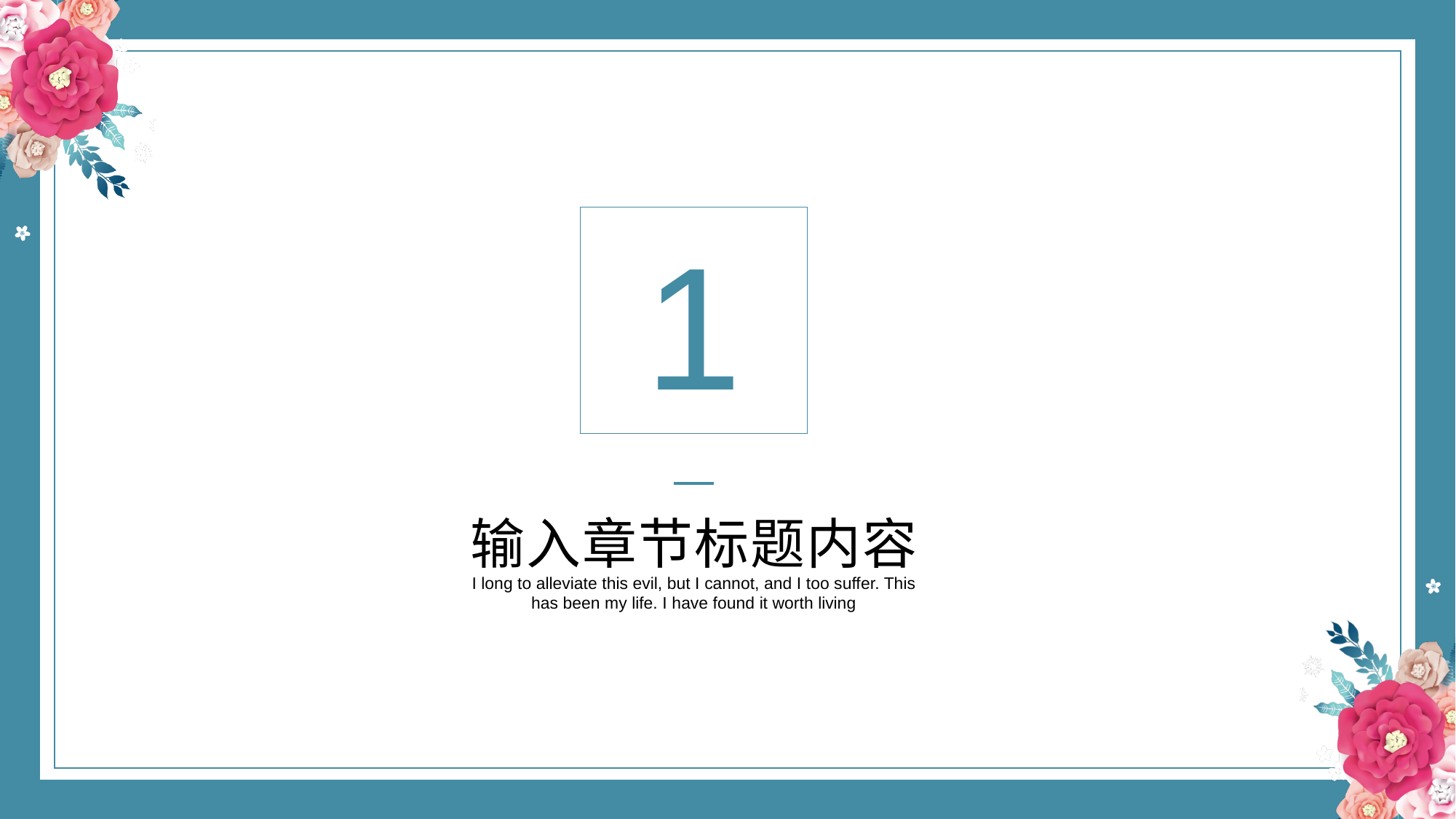

1
输入章节标题内容
I long to alleviate this evil, but I cannot, and I too suffer. This has been my life. I have found it worth living